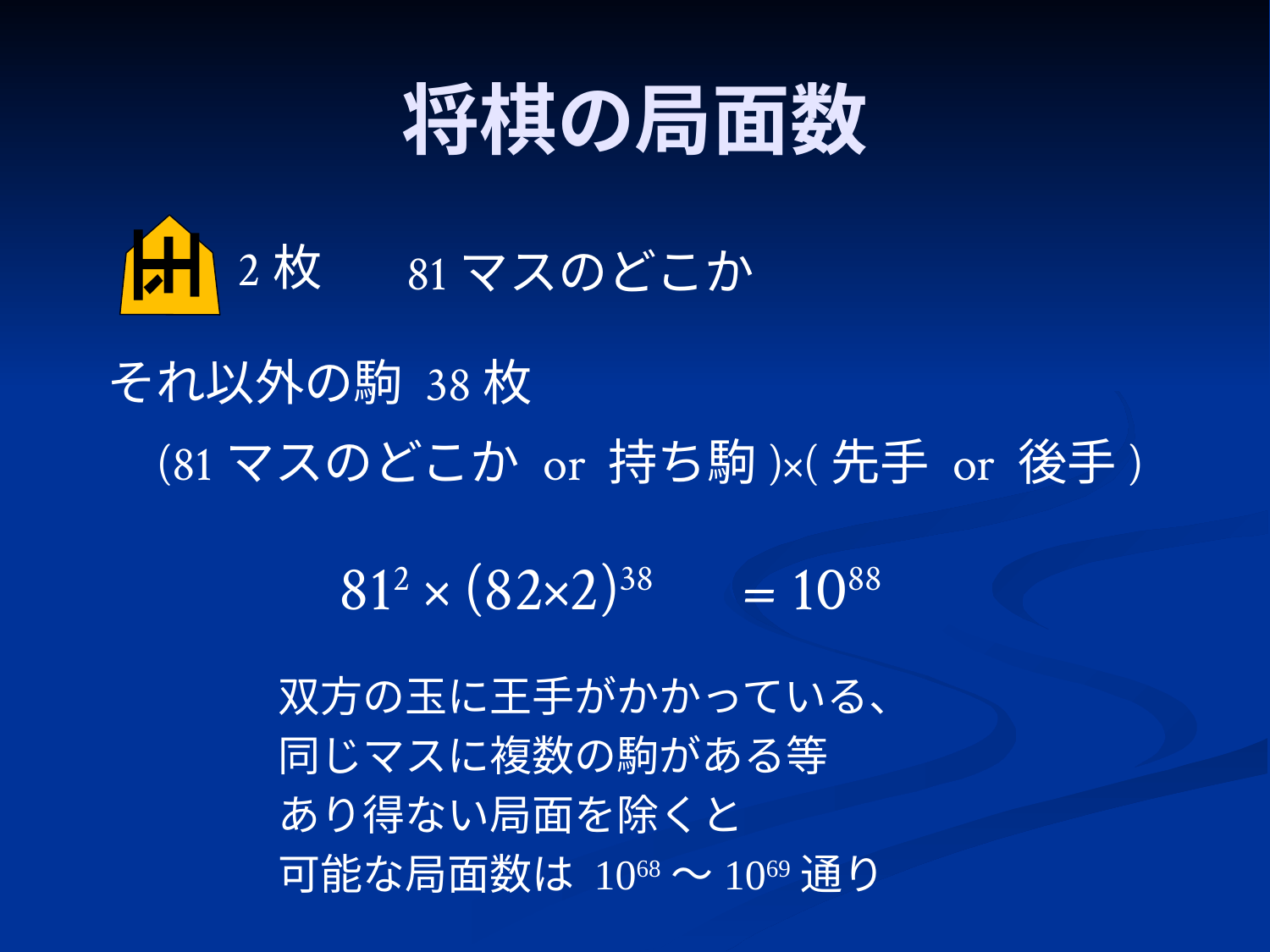

# 将棋の局面数
玉
2枚
81マスのどこか
それ以外の駒 38枚
(81マスのどこか or 持ち駒)×(先手 or 後手)
812 × (82×2)38
= 1088
双方の玉に王手がかかっている、
同じマスに複数の駒がある等
あり得ない局面を除くと
可能な局面数は 1068～1069通り